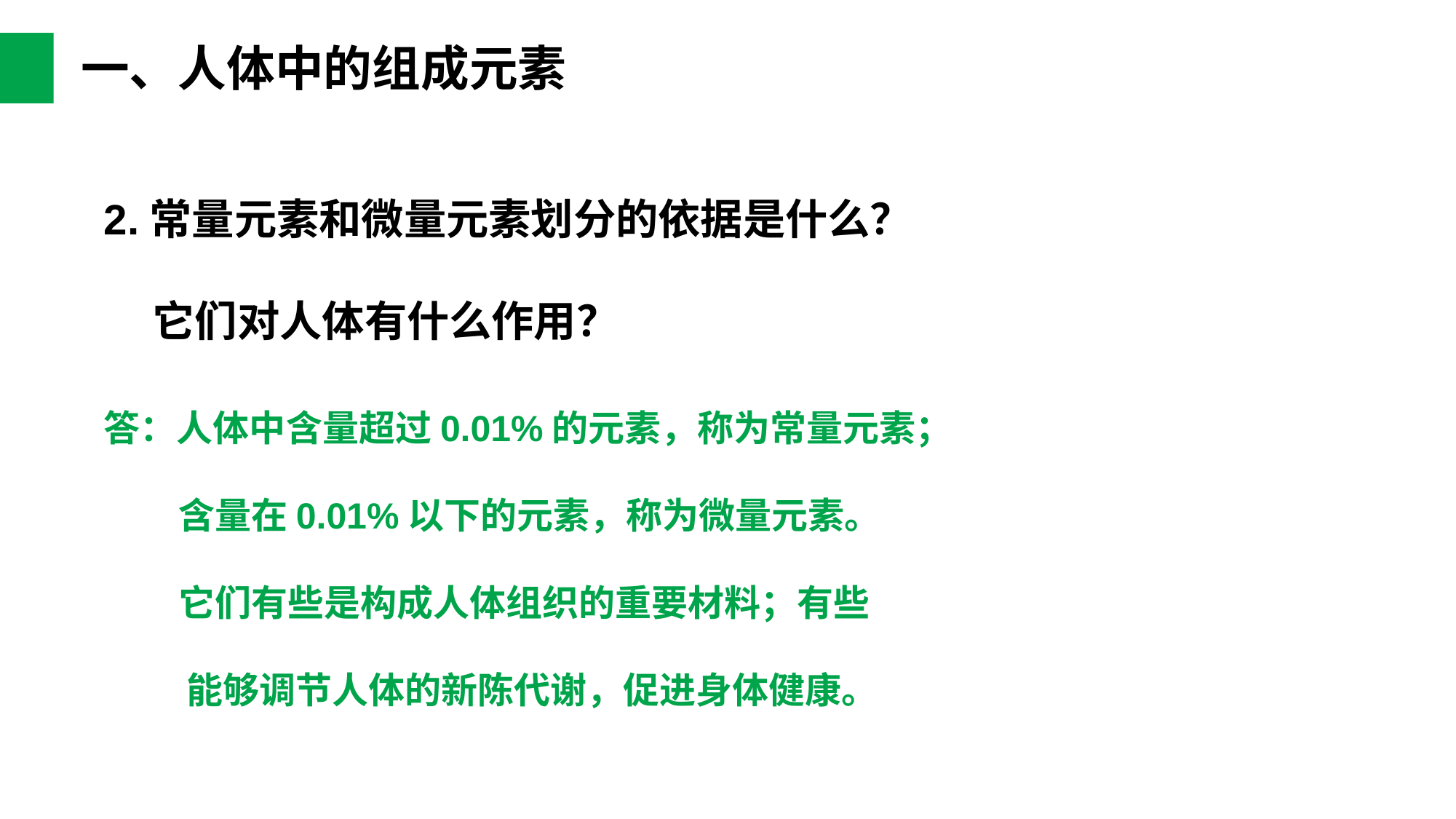

一、人体中的组成元素
2.常量元素和微量元素划分的依据是什么？
    它们对人体有什么作用？
答：人体中含量超过0.01%的元素，称为常量元素；
        含量在0.01%以下的元素，称为微量元素。
        它们有些是构成人体组织的重要材料；有些
         能够调节人体的新陈代谢，促进身体健康。